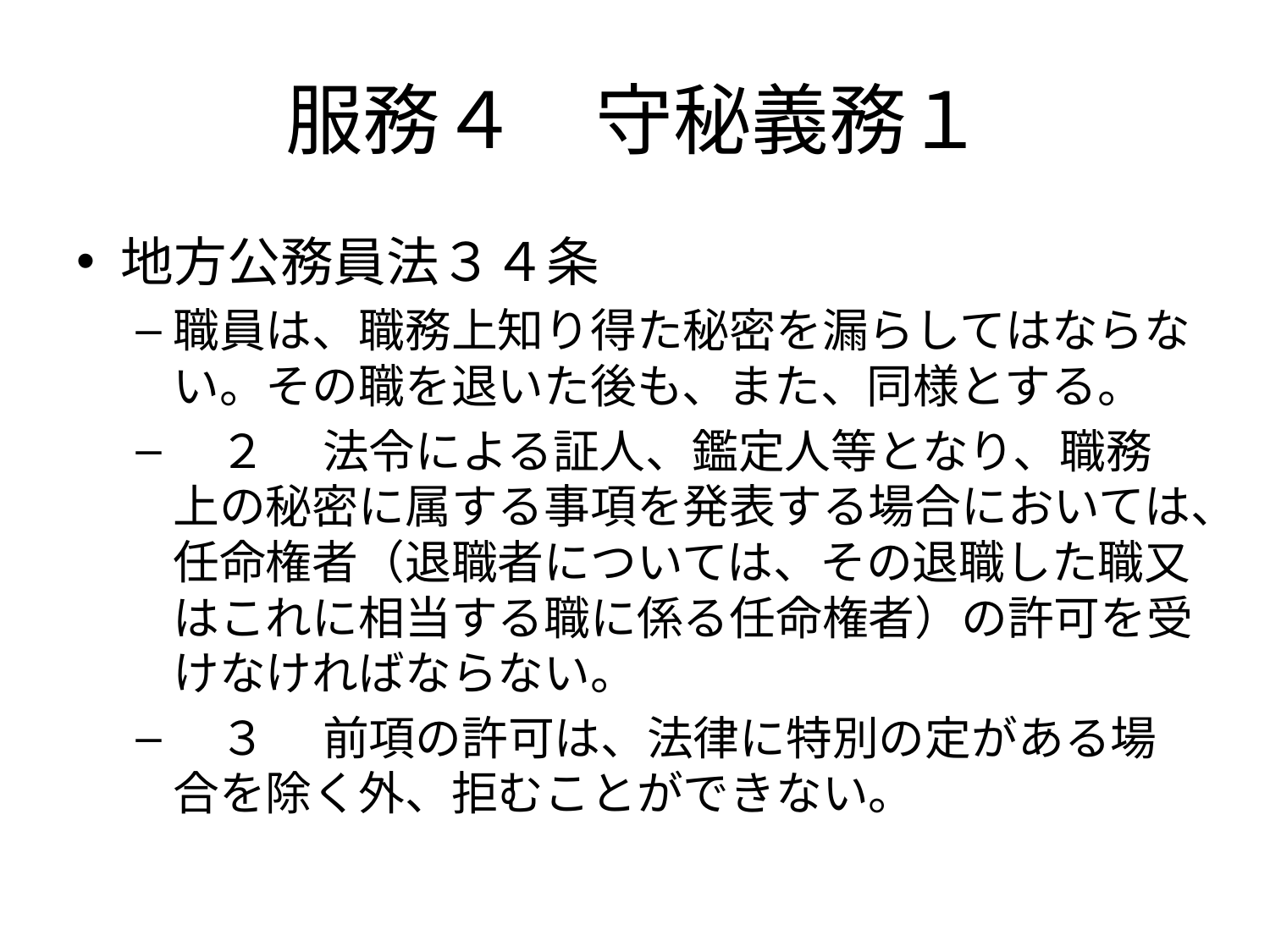

# 服務４　守秘義務１
地方公務員法３４条
職員は、職務上知り得た秘密を漏らしてはならない。その職を退いた後も、また、同様とする。
　２ 　法令による証人、鑑定人等となり、職務上の秘密に属する事項を発表する場合においては、任命権者（退職者については、その退職した職又はこれに相当する職に係る任命権者）の許可を受けなければならない。
　３ 　前項の許可は、法律に特別の定がある場合を除く外、拒むことができない。